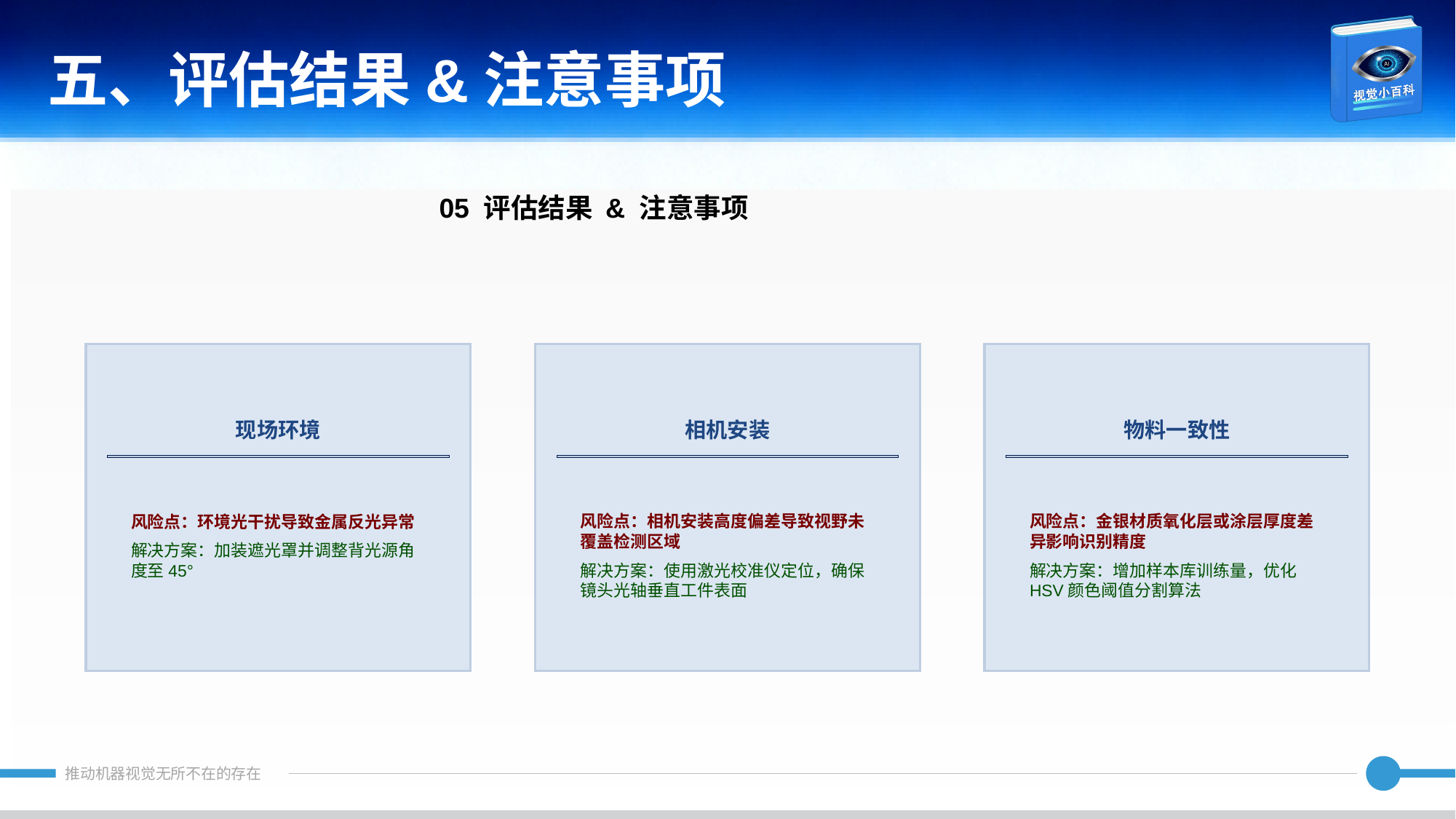

五、评估结果&注意事项

05 评估结果 & 注意事项

现场环境

相机安装

物料一致性

风险点：环境光干扰导致金属反光异常
解决方案：加装遮光罩并调整背光源角度至45°

风险点：相机安装高度偏差导致视野未覆盖检测区域
解决方案：使用激光校准仪定位，确保镜头光轴垂直工件表面

风险点：金银材质氧化层或涂层厚度差异影响识别精度
解决方案：增加样本库训练量，优化HSV颜色阈值分割算法
10